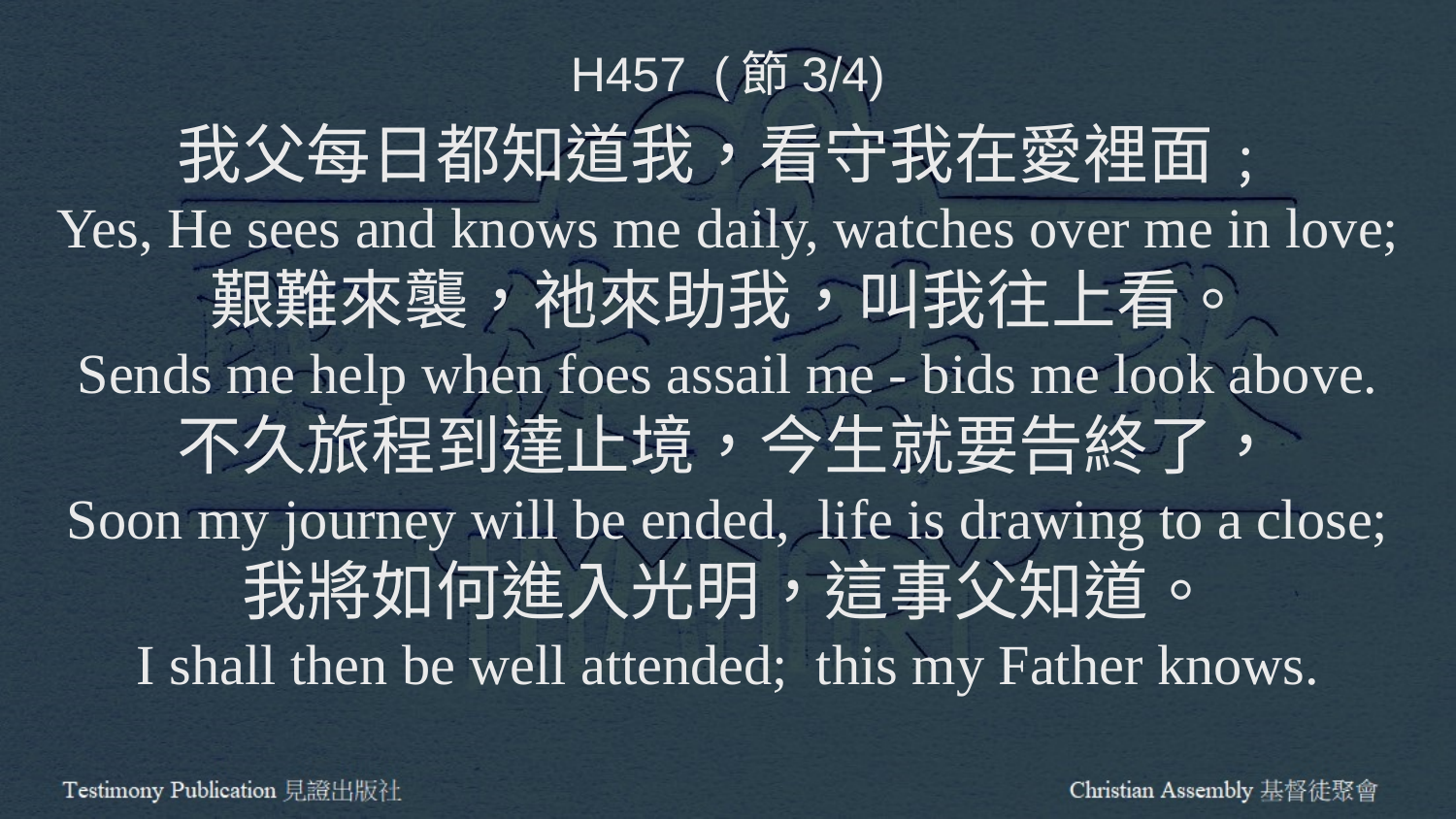

H457  (節3/4)
我父每日都知道我，看守我在愛裡面﹔
Yes, He sees and knows me daily, watches over me in love;
艱難來襲，祂來助我，叫我往上看。
Sends me help when foes assail me - bids me look above.
不久旅程到達止境，今生就要告終了，
Soon my journey will be ended,  life is drawing to a close;
我將如何進入光明，這事父知道。
I shall then be well attended;  this my Father knows.